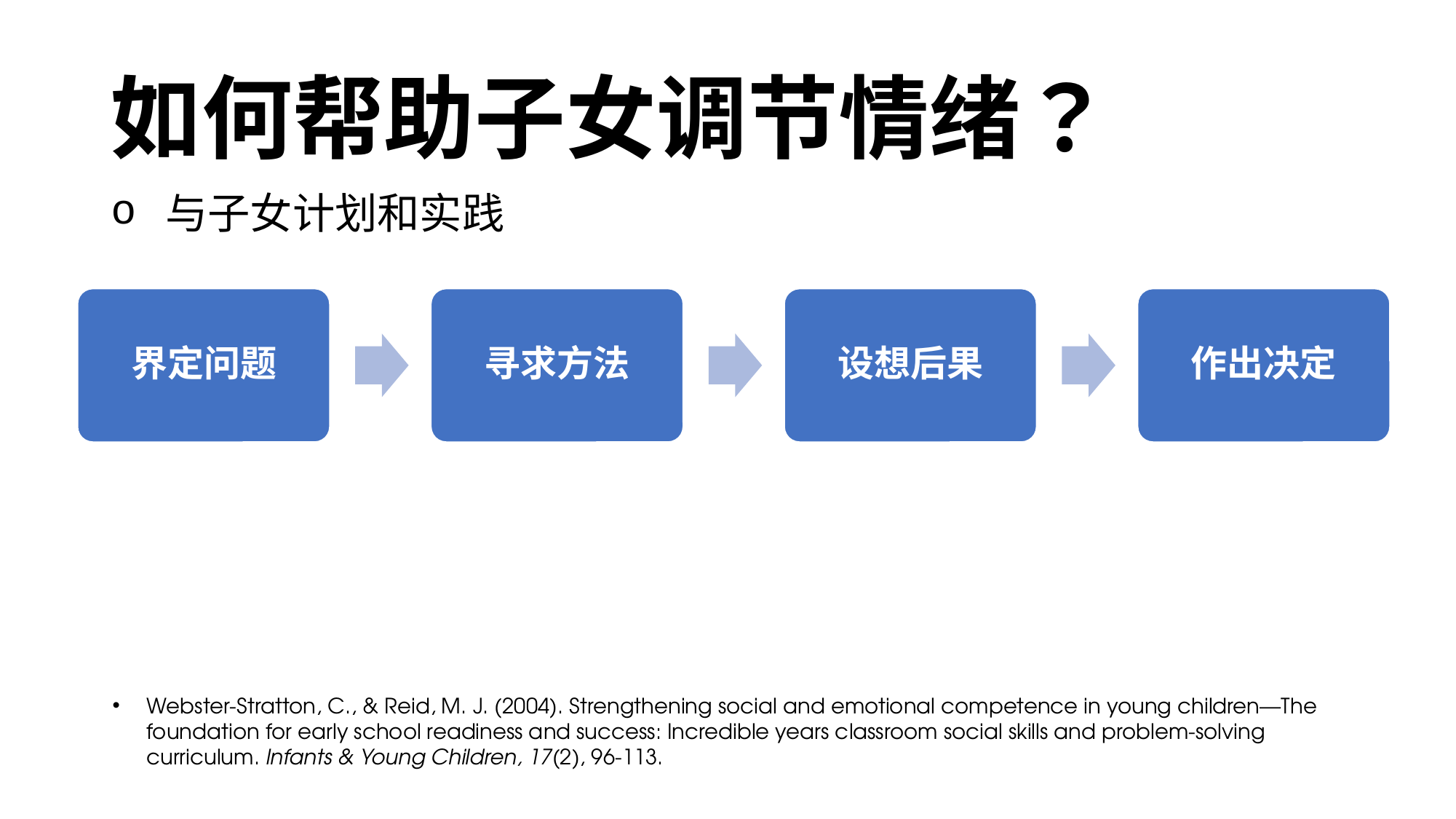

# 如何帮助子女调节情绪？
与子女计划和实践

界定问题
寻求方法
设想后果
作出决定

Webster-Stratton, C., & Reid, M. J. (2004). Strengthening social and emotional competence in young children—The foundation for early school readiness and success: Incredible years classroom social skills and problem-solving curriculum. Infants & Young Children, 17(2), 96-113.